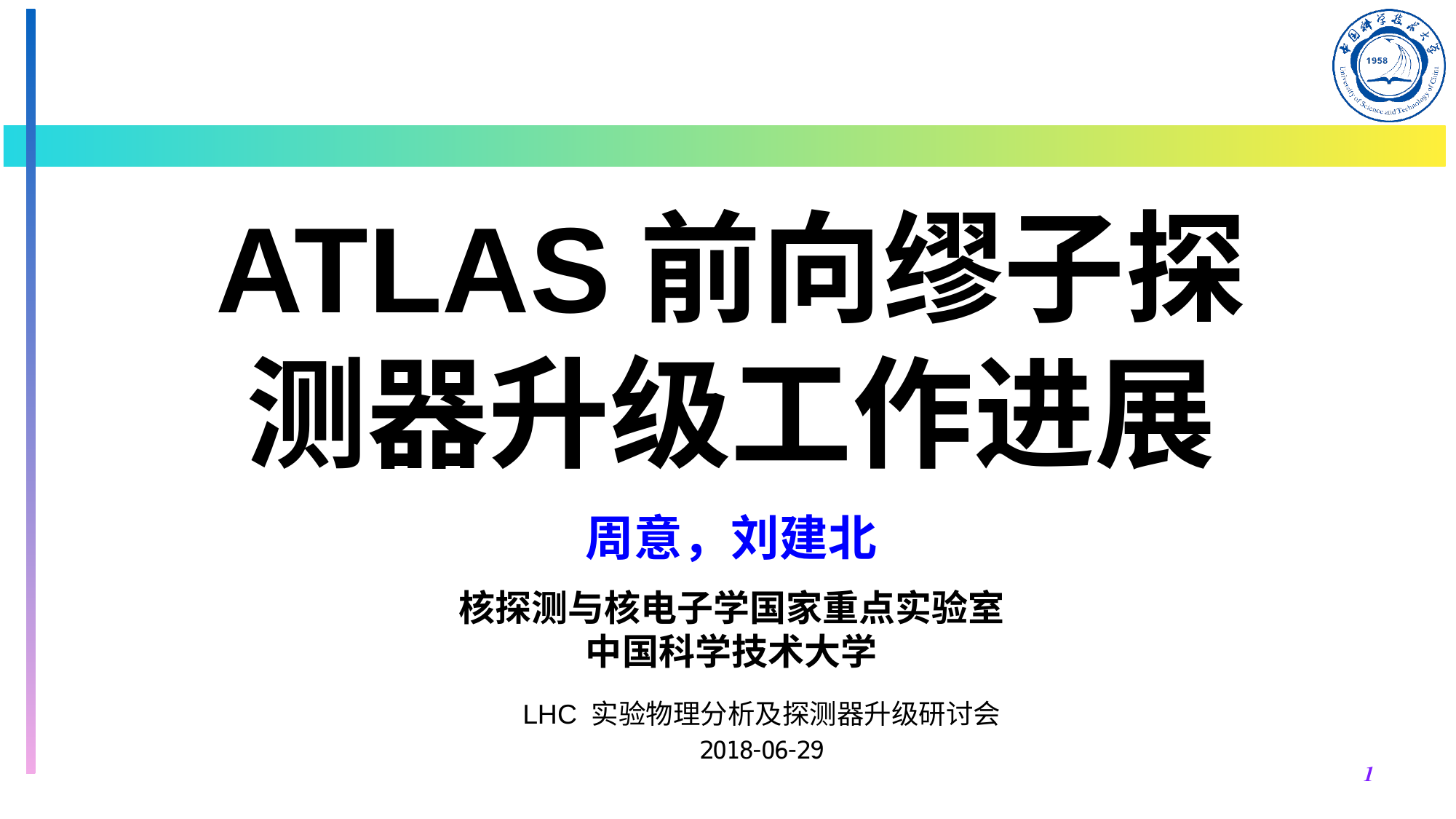

ATLAS前向缪子探测器升级工作进展
周意，刘建北

核探测与核电子学国家重点实验室
中国科学技术大学

LHC 实验物理分析及探测器升级研讨会
2018-06-29